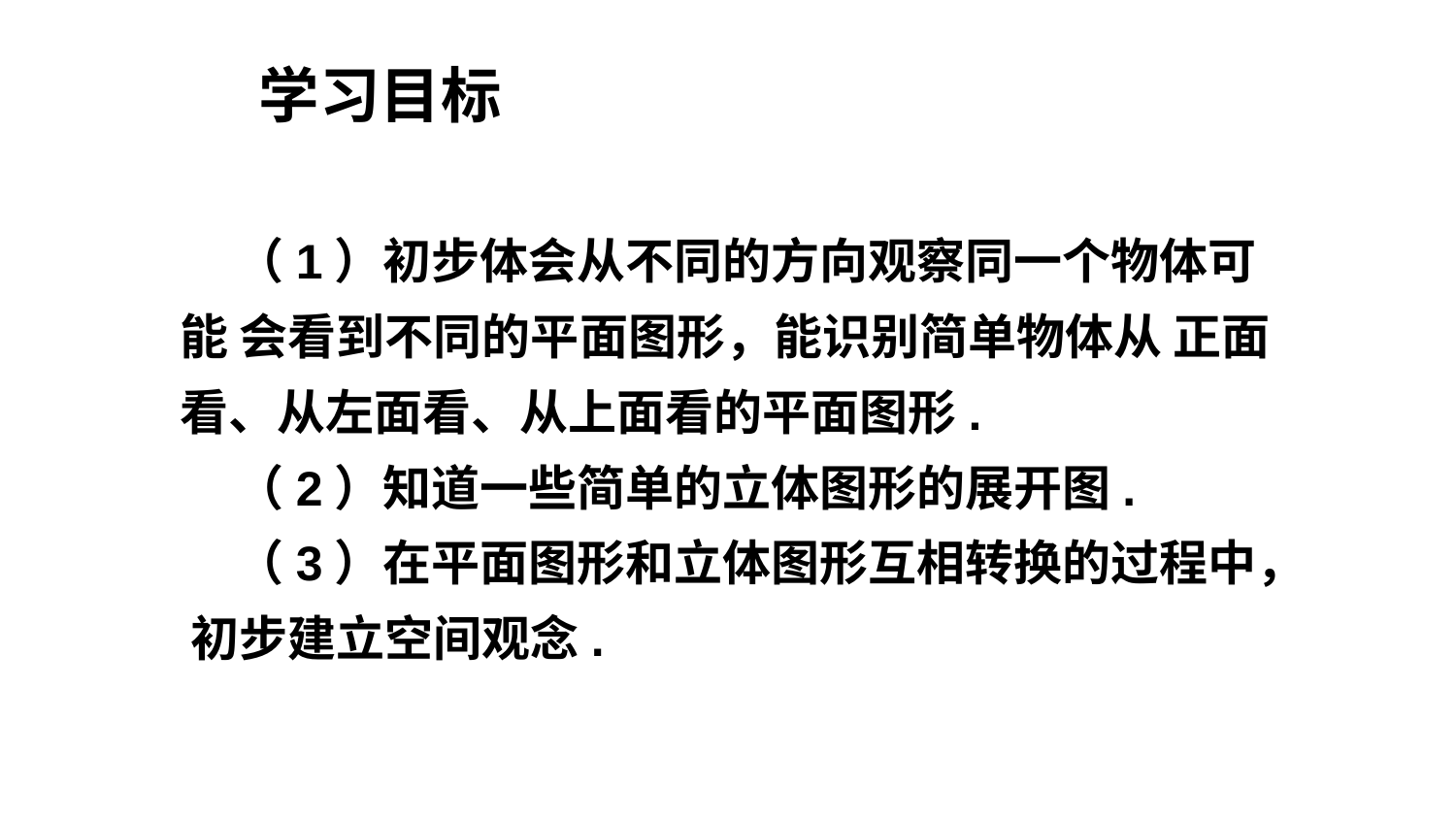

学习目标
    （1）初步体会从不同的方向观察同一个物体可能 会看到不同的平面图形，能识别简单物体从 正面看、从左面看、从上面看的平面图形.
    （2）知道一些简单的立体图形的展开图.
    （3）在平面图形和立体图形互相转换的过程中， 初步建立空间观念.